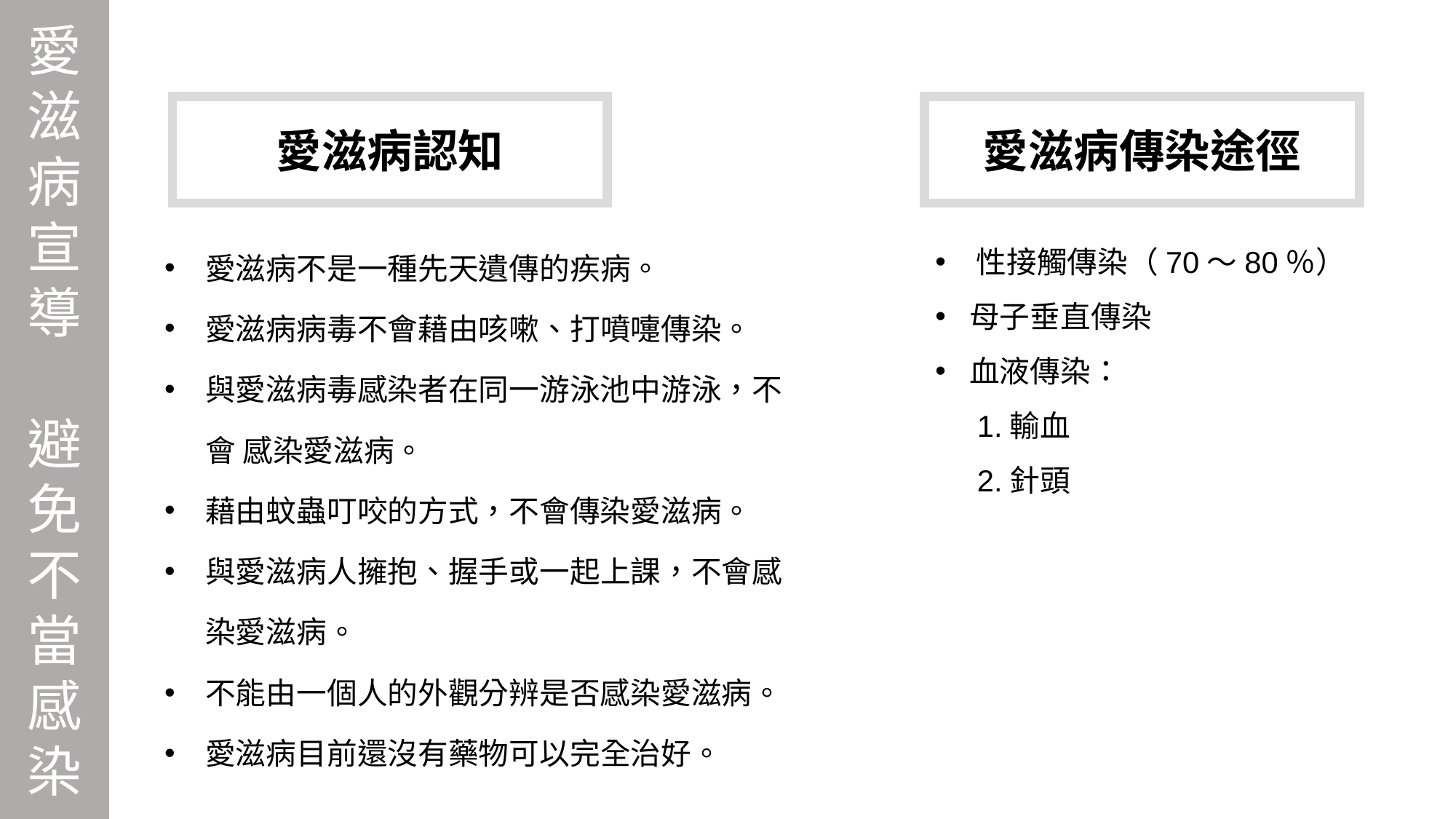

愛滋病宣導

避免不當感染
愛滋病傳染途徑
愛滋病認知
愛滋病不是一種先天遺傳的疾病。
愛滋病病毒不會藉由咳嗽、打噴嚏傳染。
與愛滋病毒感染者在同一游泳池中游泳，不會 感染愛滋病。
藉由蚊蟲叮咬的方式，不會傳染愛滋病。
與愛滋病人擁抱、握手或一起上課，不會感染愛滋病。
不能由一個人的外觀分辨是否感染愛滋病。
愛滋病目前還沒有藥物可以完全治好。
性接觸傳染（70～80％）
母子垂直傳染
血液傳染：
     1.輸血
     2.針頭